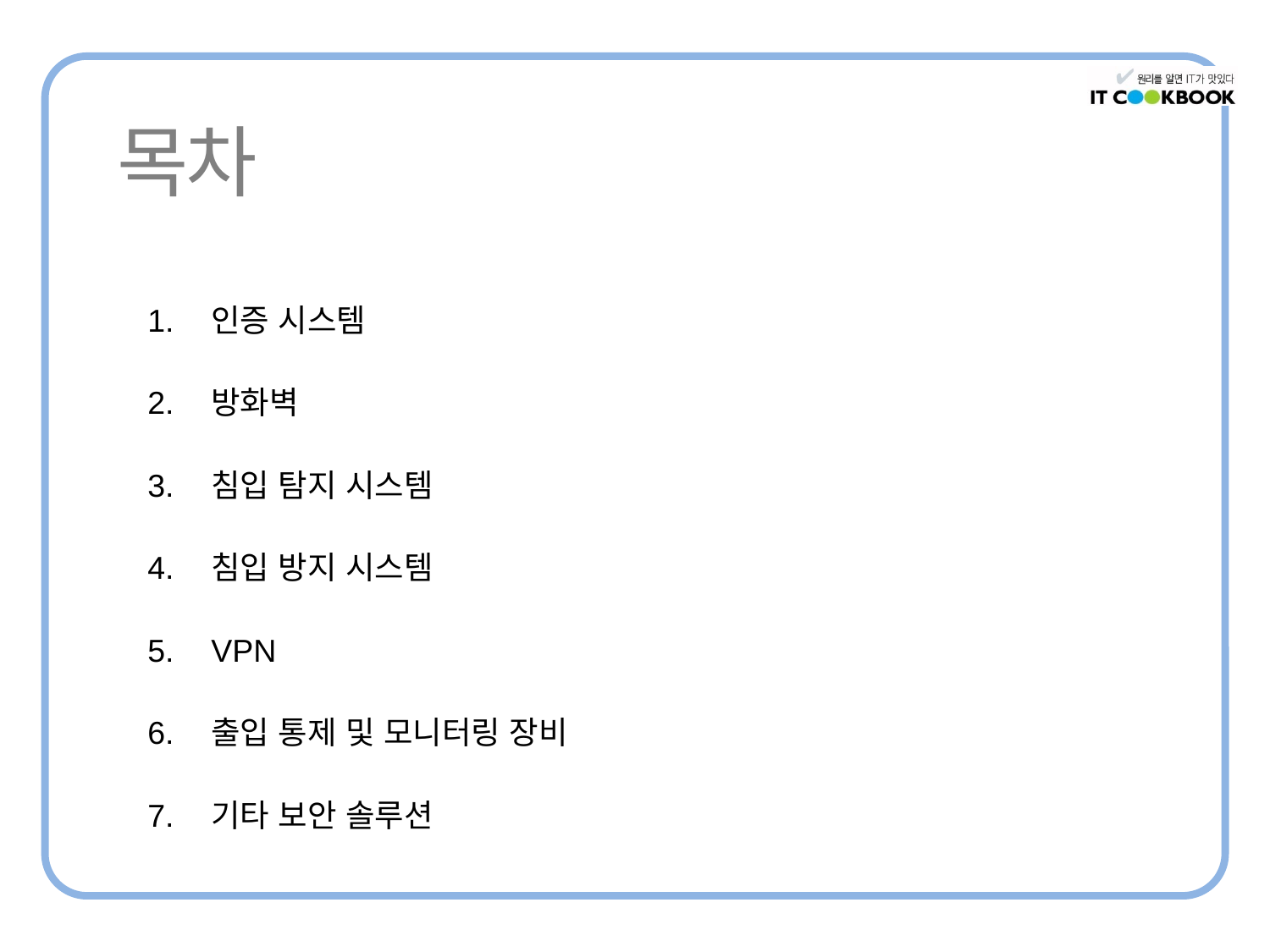

인증 시스템
방화벽
침입 탐지 시스템
침입 방지 시스템
VPN
출입 통제 및 모니터링 장비
기타 보안 솔루션